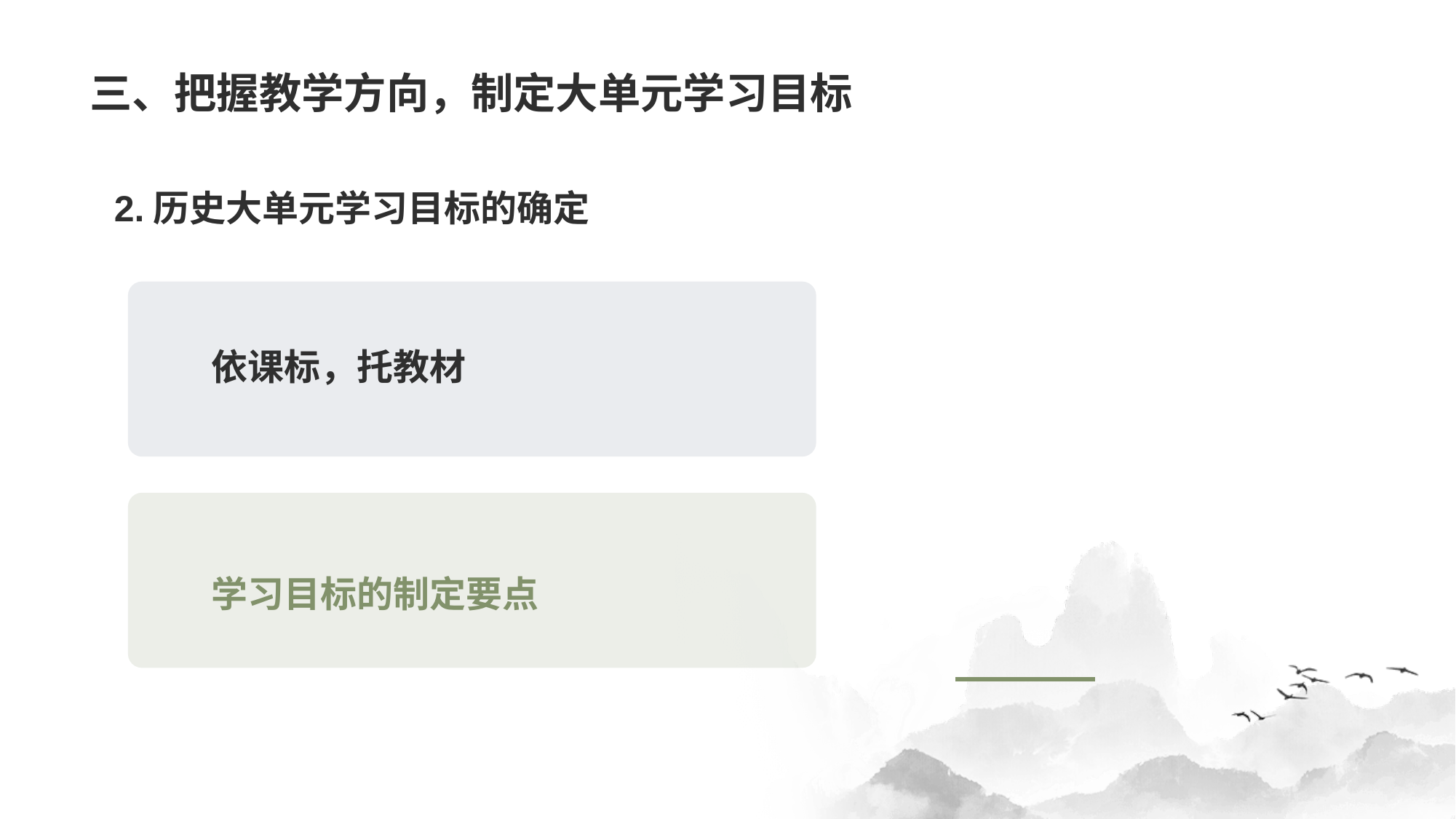

# 三、把握教学方向，制定大单元学习目标
2.历史大单元学习目标的确定

依课标，托教材

学习目标的制定要点